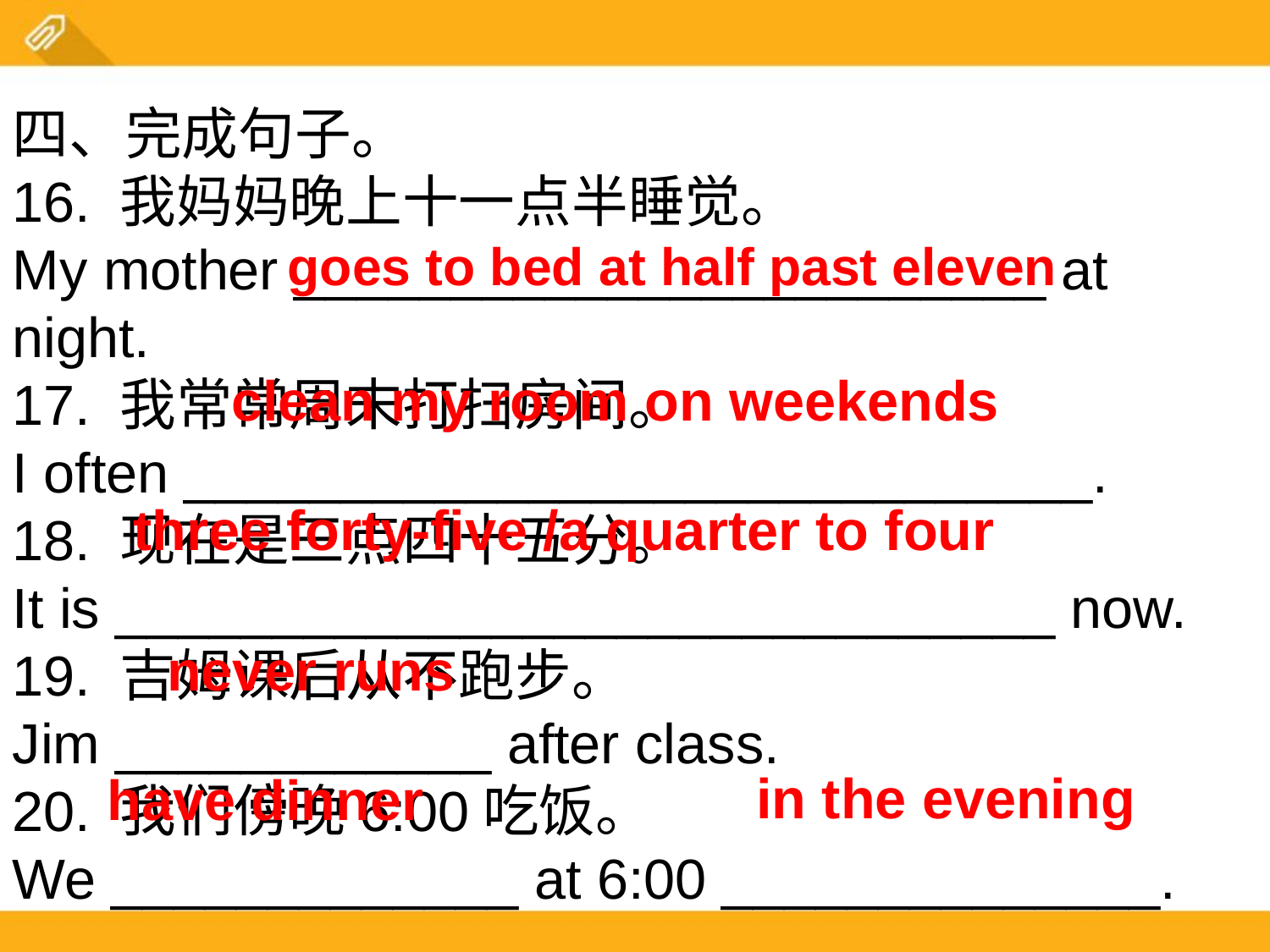

四、完成句子。
16. 我妈妈晚上十一点半睡觉。
My mother ________________________ at night.
17. 我常常周末打扫房间。
I often _____________________________.
18. 现在是三点四十五分。
It is ______________________________ now.
19. 吉姆课后从不跑步。
Jim ____________ after class.
20. 我们傍晚6:00吃饭。
We _____________ at 6:00 ______________.
goes to bed at half past eleven
clean my room on weekends
 three forty-five /a quarter to four
never runs
 in the evening
have dinner